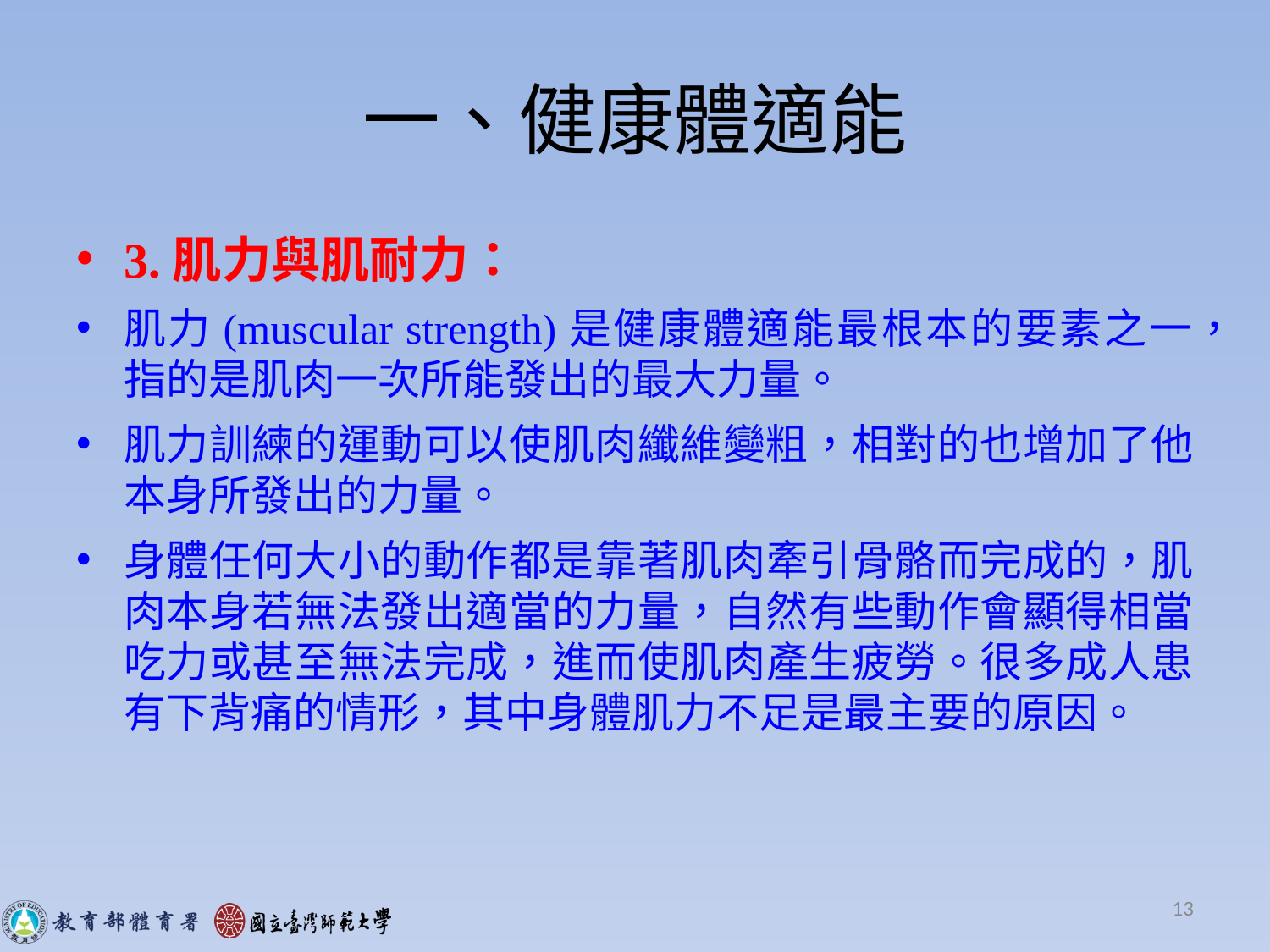

# 一、健康體適能
3.肌力與肌耐力：
肌力(muscular strength)是健康體適能最根本的要素之一，指的是肌肉一次所能發出的最大力量。
肌力訓練的運動可以使肌肉纖維變粗，相對的也增加了他本身所發出的力量。
身體任何大小的動作都是靠著肌肉牽引骨骼而完成的，肌肉本身若無法發出適當的力量，自然有些動作會顯得相當吃力或甚至無法完成，進而使肌肉產生疲勞。很多成人患有下背痛的情形，其中身體肌力不足是最主要的原因。
13